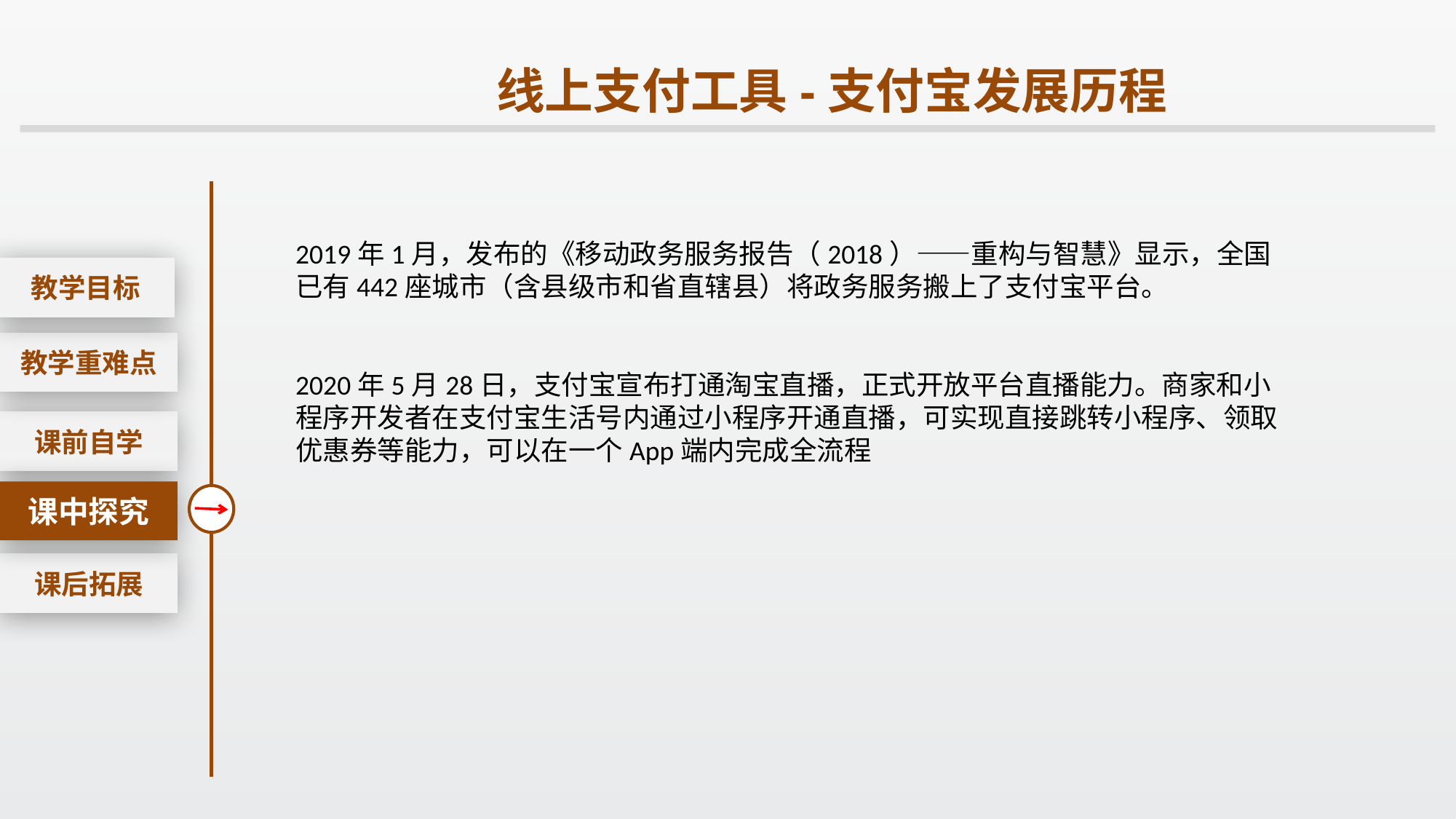

线上支付工具-支付宝发展历程

课后拓展
2019年1月，发布的《移动政务服务报告（2018）——重构与智慧》显示，全国已有442座城市（含县级市和省直辖县）将政务服务搬上了支付宝平台。

2020年5月28日，支付宝宣布打通淘宝直播，正式开放平台直播能力。商家和小程序开发者在支付宝生活号内通过小程序开通直播，可实现直接跳转小程序、领取优惠券等能力，可以在一个App端内完成全流程
教学目标
教学重难点
课前自学
课中探究